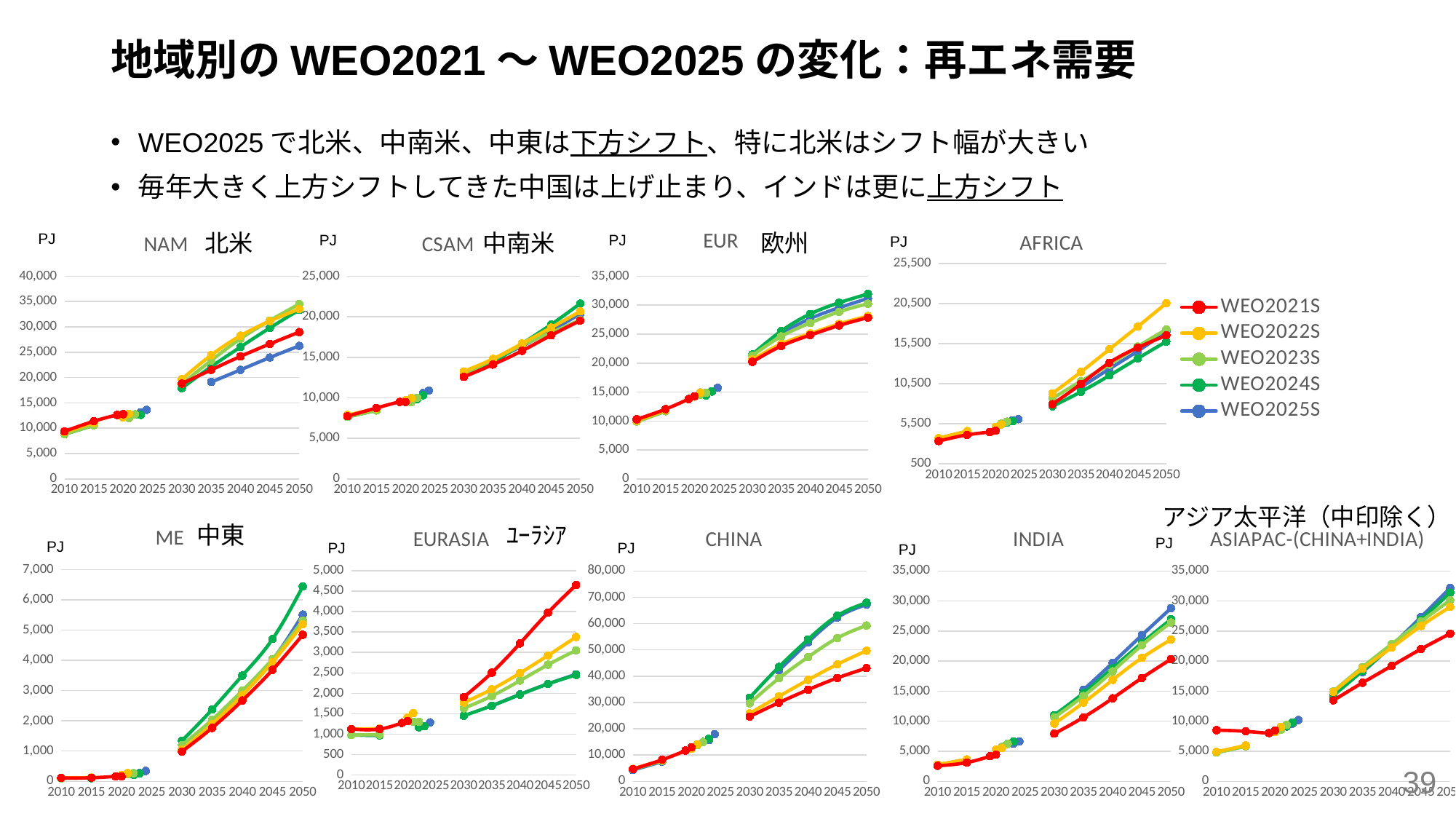

# 地域別のWEO2021～WEO2025の変化：再エネ需要
WEO2025で北米、中南米、中東は下方シフト、特に北米はシフト幅が大きい
毎年大きく上方シフトしてきた中国は上げ止まり、インドは更に上方シフト

### Chart:

| Category | WEO2021S | WEO2022S | WEO2023S | WEO2024S | WEO2025S |
|---|---|---|---|---|---|

### Chart:

| Category | WEO2021S | WEO2022S | WEO2023S | WEO2024S | WEO2025S |
|---|---|---|---|---|---|

### Chart:

| Category | WEO2021S | WEO2022S | WEO2023S | WEO2024S | WEO2025S |
|---|---|---|---|---|---|

### Chart:

| Category | WEO2021S | WEO2022S | WEO2023S | WEO2024S | WEO2025S |
|---|---|---|---|---|---|
北米	中南米	欧州
PJ
PJ
PJ
PJ
アジア太平洋（中印除く）

### Chart:

| Category | WEO2021S | WEO2022S | WEO2023S | WEO2024S | WEO2025S |
|---|---|---|---|---|---|

### Chart:

| Category | WEO2021S | WEO2022S | WEO2023S | WEO2024S | WEO2025S |
|---|---|---|---|---|---|

### Chart:

| Category | WEO2021S | WEO2022S | WEO2023S | WEO2024S | WEO2025S |
|---|---|---|---|---|---|

### Chart:

| Category | WEO2021S | WEO2022S | WEO2023S | WEO2024S | WEO2025S |
|---|---|---|---|---|---|

### Chart:

| Category | WEO2021S | WEO2022S | WEO2023S | WEO2024S | WEO2025S |
|---|---|---|---|---|---|
中東	ﾕｰﾗｼｱ
PJ
PJ
PJ
PJ
PJ
39